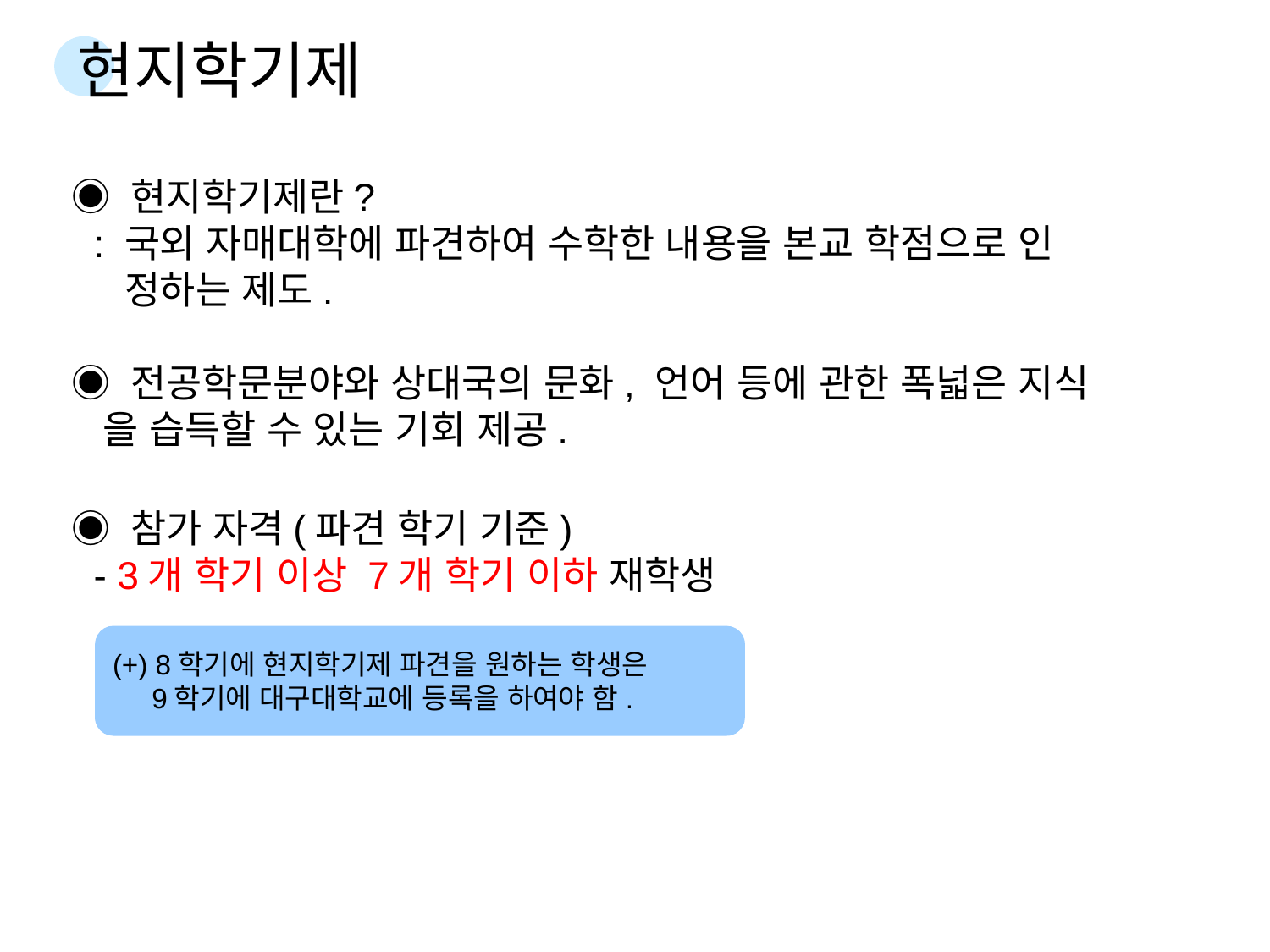

현지학기제
◉ 현지학기제란?
  : 국외 자매대학에 파견하여 수학한 내용을 본교 학점으로 인
    정하는 제도.

◉ 전공학문분야와 상대국의 문화, 언어 등에 관한 폭넓은 지식
  을 습득할 수 있는 기회 제공.

◉ 참가 자격(파견 학기 기준)
  - 3개 학기 이상 7개 학기 이하 재학생
(+) 8학기에 현지학기제 파견을 원하는 학생은
     9학기에 대구대학교에 등록을 하여야 함.